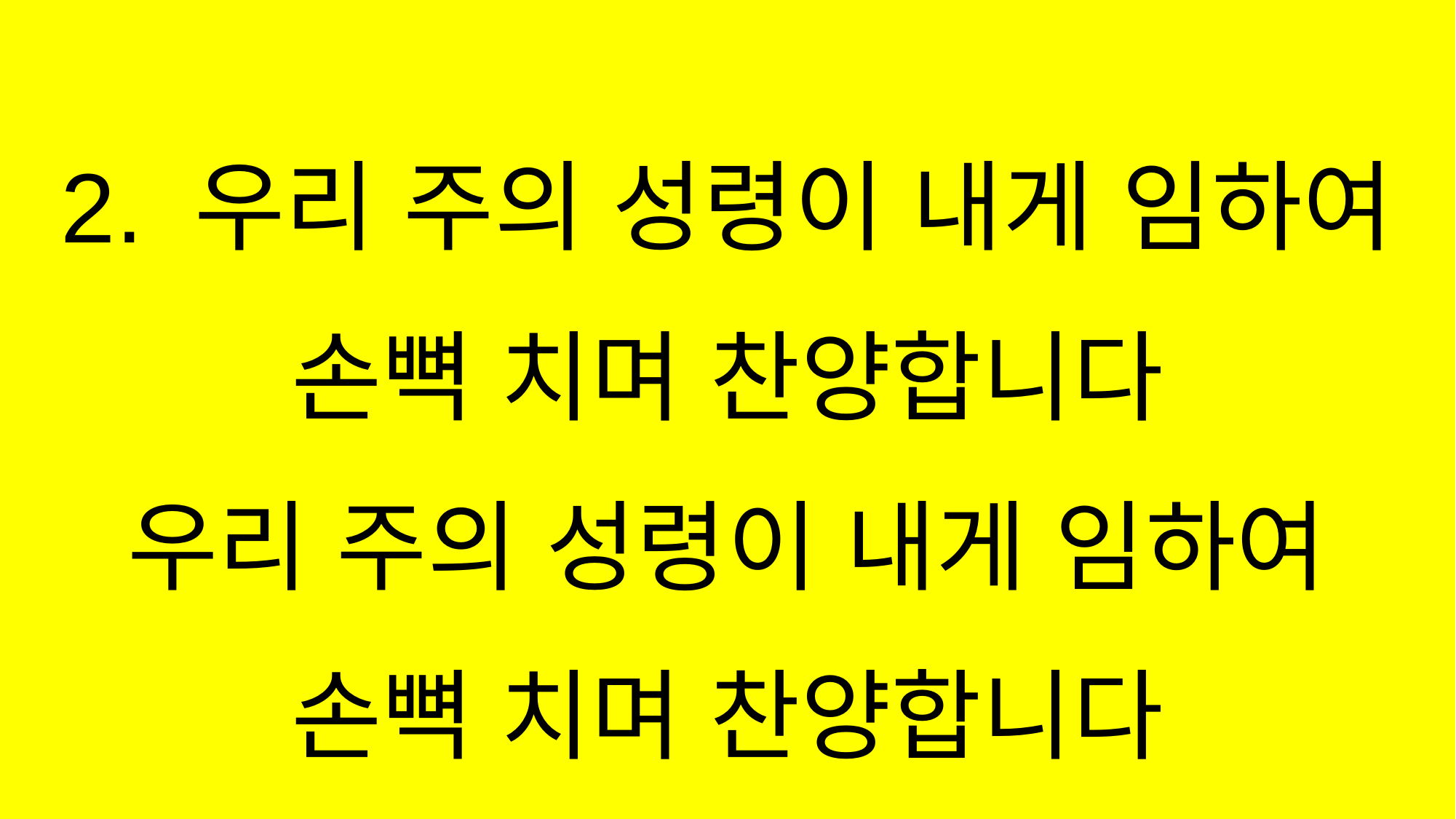

#
2. 우리 주의 성령이 내게 임하여

손뼉 치며 찬양합니다

우리 주의 성령이 내게 임하여

손뼉 치며 찬양합니다